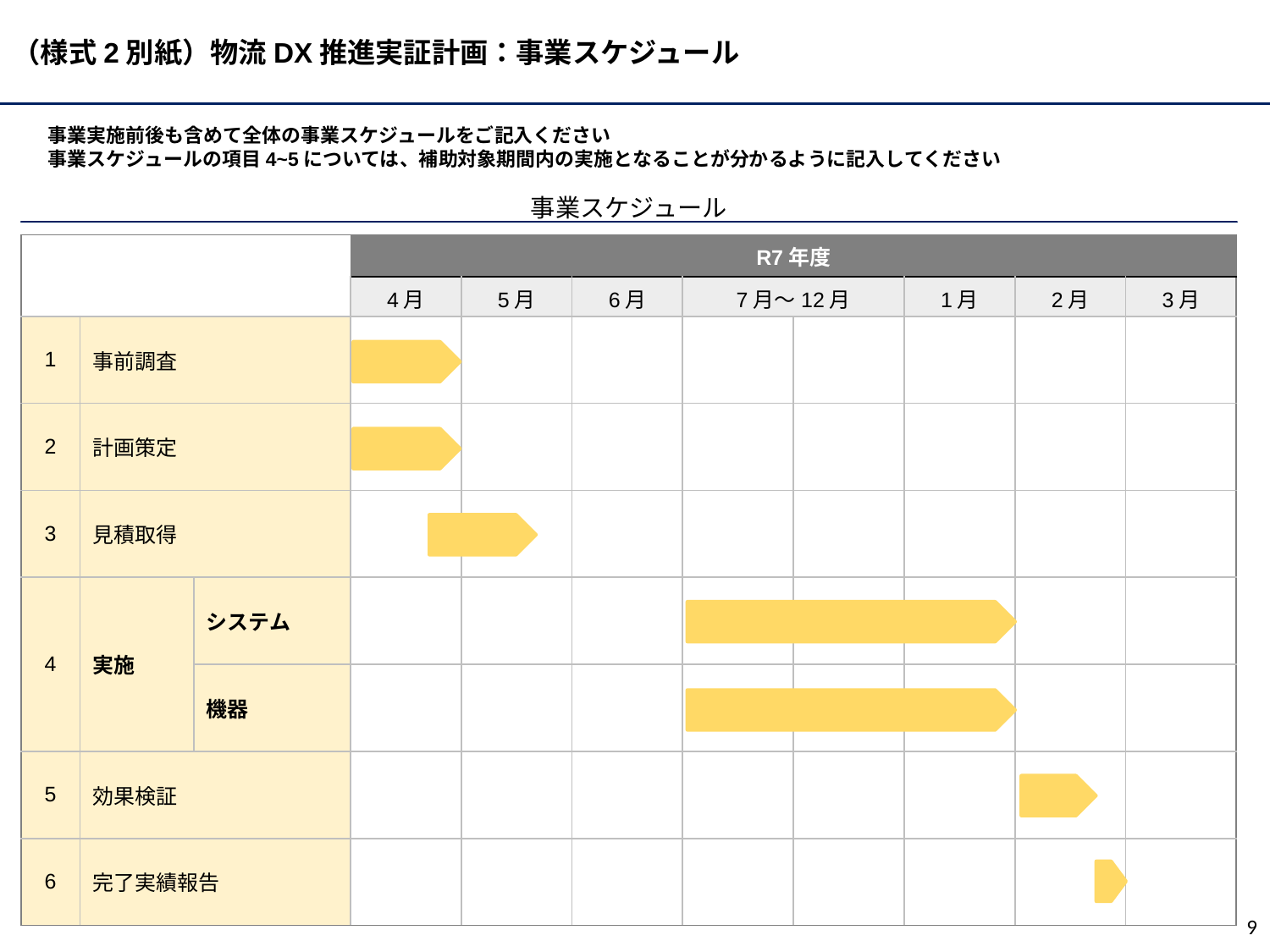

事業実施前後も含めて全体の事業スケジュールをご記入ください
事業スケジュールの項目4~5については、補助対象期間内の実施となることが分かるように記入してください
事業スケジュール
|  |  |  | R7年度 |  |  |  |  |  |  |  |
| --- | --- | --- | --- | --- | --- | --- | --- | --- | --- | --- |
|  |  |  | 4月 | 5月 | 6月 | 7月～12月 |  | 1月 | 2月 | 3月 |
| 1 | 事前調査 |  |  |  |  |  |  |  |  |  |
| 2 | 計画策定 |  |  |  |  |  |  |  |  |  |
| 3 | 見積取得 |  |  |  |  |  |  |  |  |  |
| 4 | 実施 | システム |  |  |  |  |  |  |  |  |
|  |  | 機器 |  |  |  |  |  |  |  |  |
| 5 | 効果検証 |  |  |  |  |  |  |  |  |  |
| 6 | 完了実績報告 |  |  |  |  |  |  |  |  |  |

9